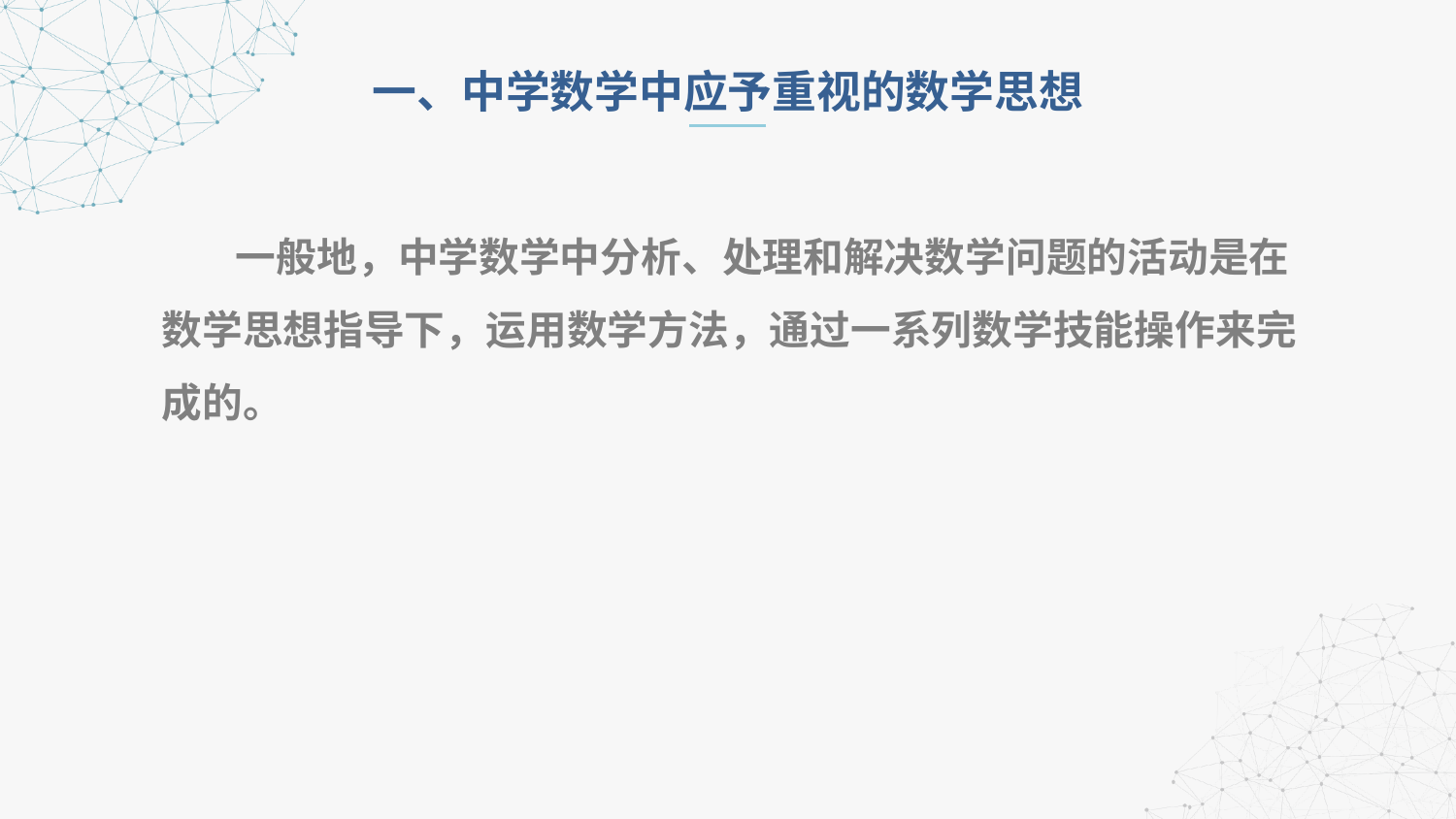

一、中学数学中应予重视的数学思想
       一般地，中学数学中分析、处理和解决数学问题的活动是在数学思想指导下，运用数学方法，通过一系列数学技能操作来完成的。